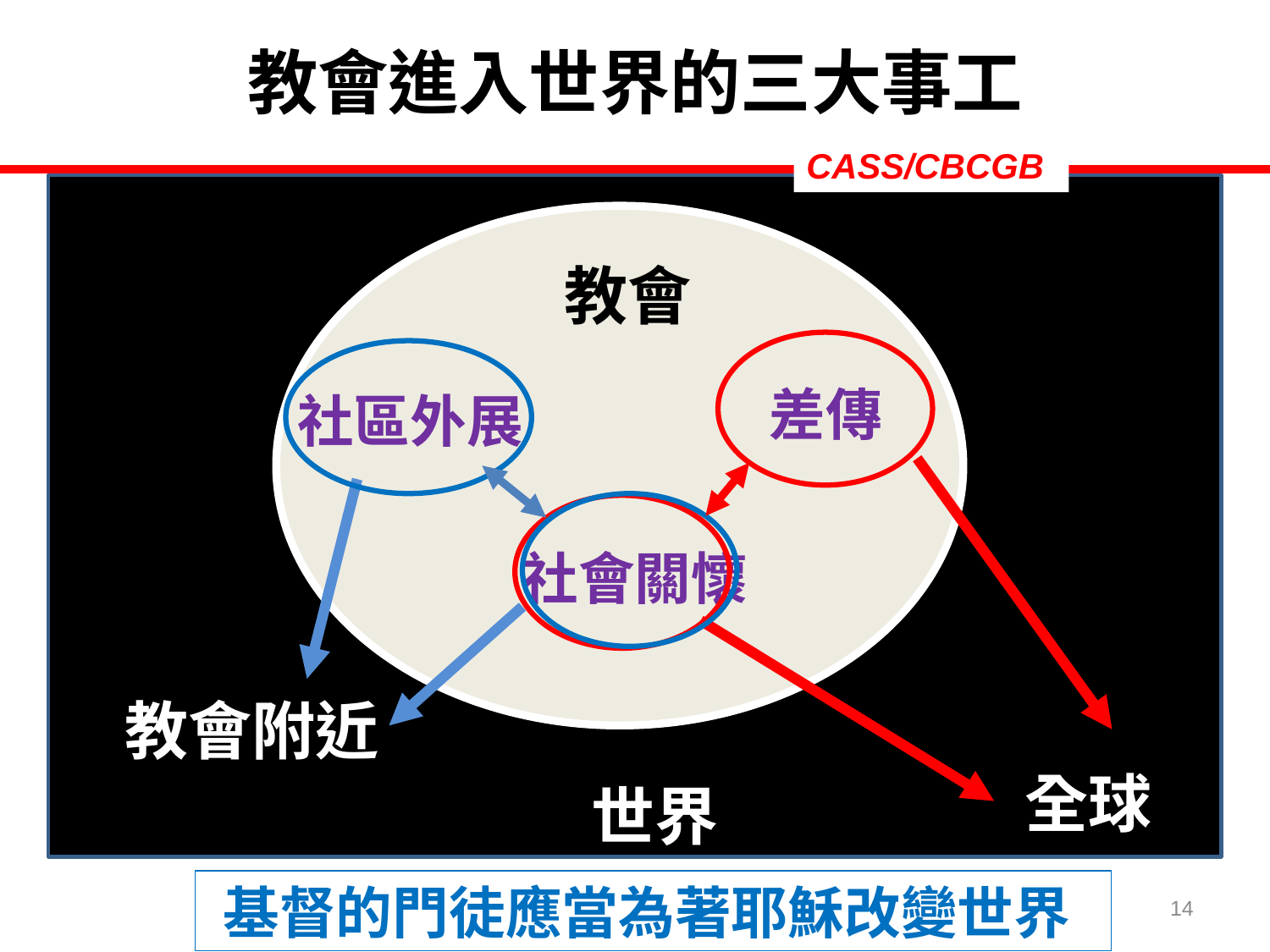

教會進入世界的三大事工
CASS/CBCGB

教會

差傳
社區外展

社會關懷
教會附近
全球
世界
基督的門徒應當為著耶穌改變世界
14